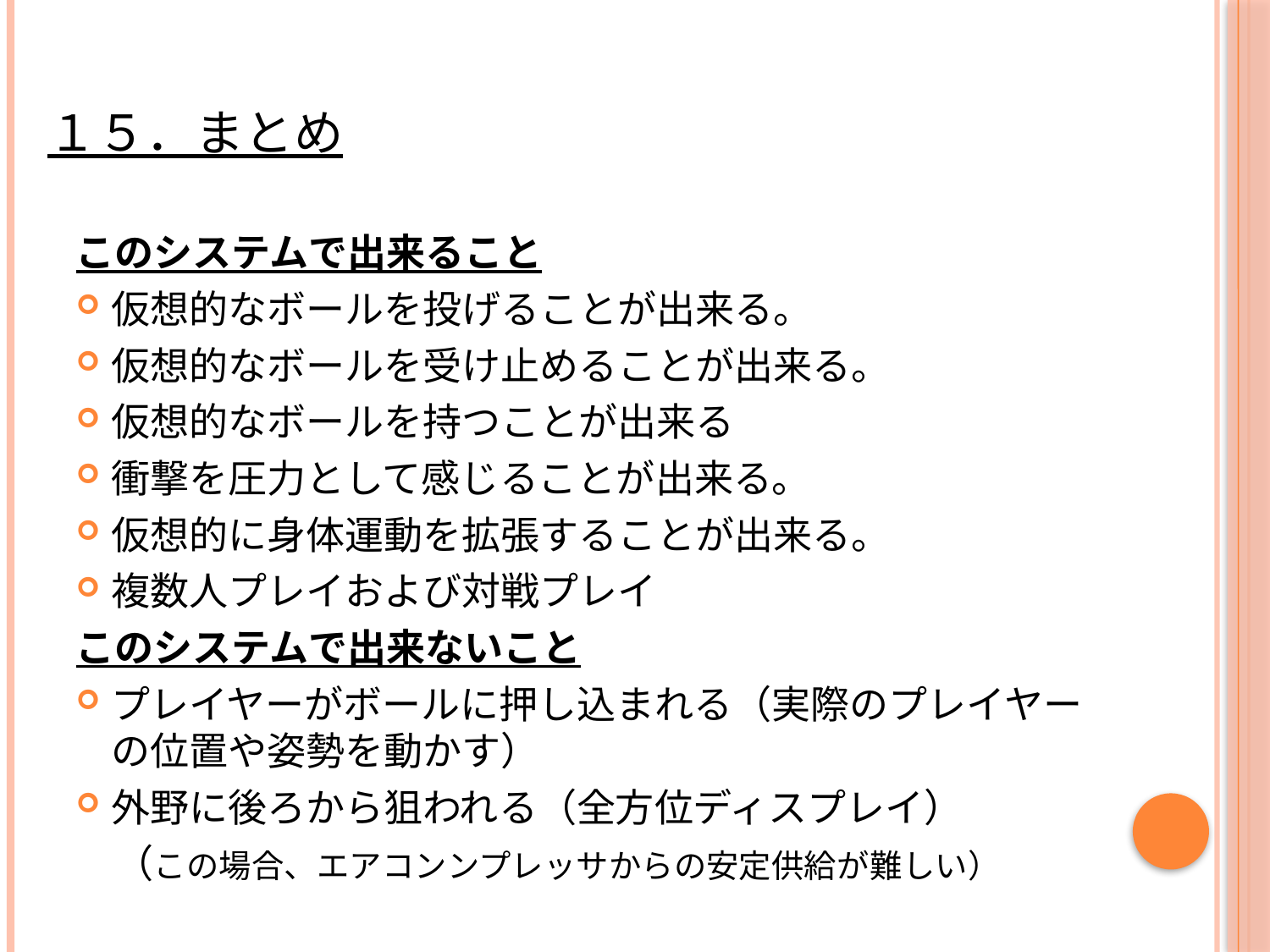

# １５．まとめ
このシステムで出来ること
仮想的なボールを投げることが出来る。
仮想的なボールを受け止めることが出来る。
仮想的なボールを持つことが出来る
衝撃を圧力として感じることが出来る。
仮想的に身体運動を拡張することが出来る。
複数人プレイおよび対戦プレイ
このシステムで出来ないこと
プレイヤーがボールに押し込まれる（実際のプレイヤーの位置や姿勢を動かす）
外野に後ろから狙われる（全方位ディスプレイ）
　（この場合、エアコンンプレッサからの安定供給が難しい）